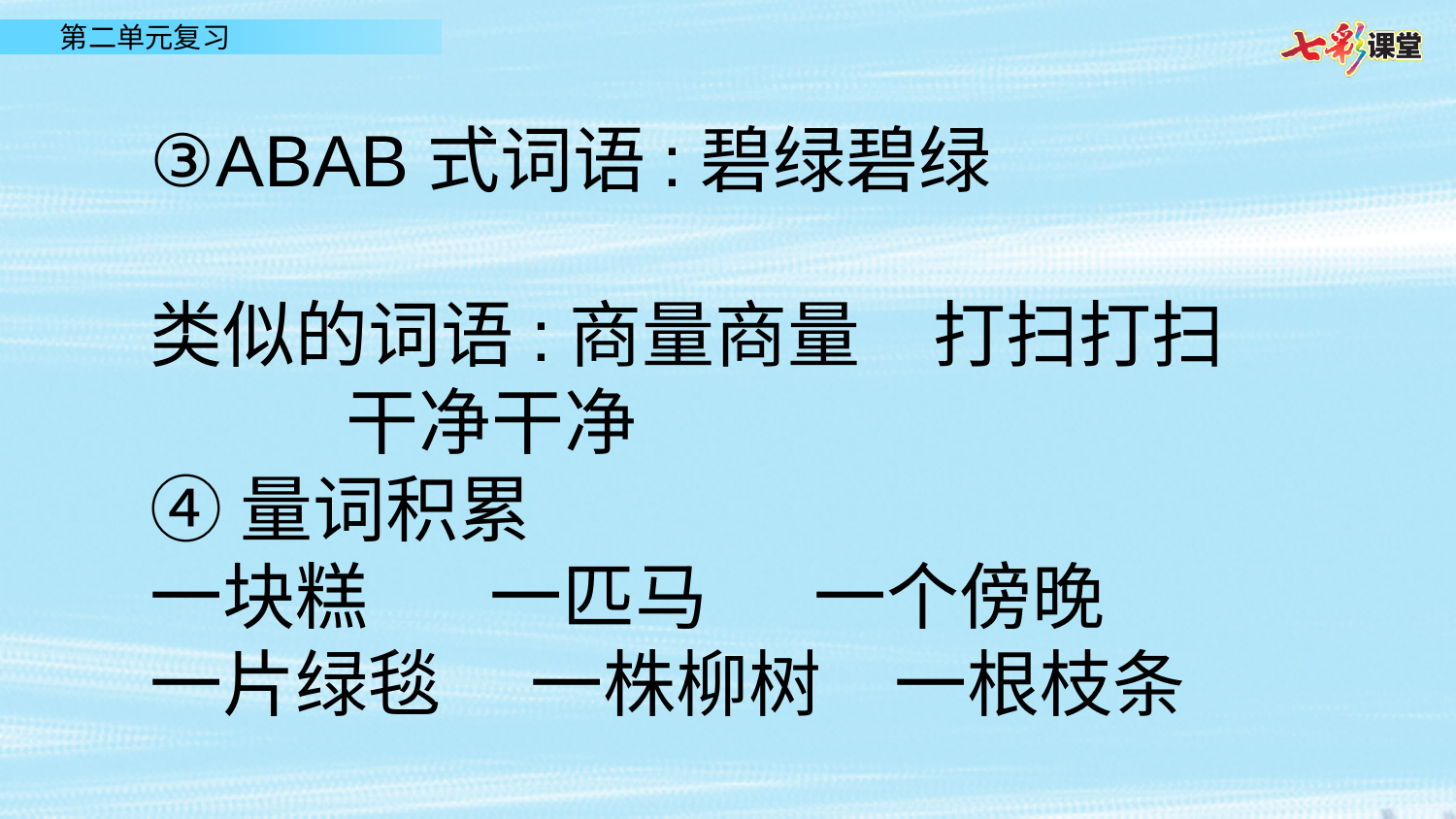

③ABAB式词语:碧绿碧绿

类似的词语:商量商量　打扫打扫
           干净干净
④量词积累
一块糕　   一匹马　  一个傍晚
一片绿毯　 一株柳树　一根枝条